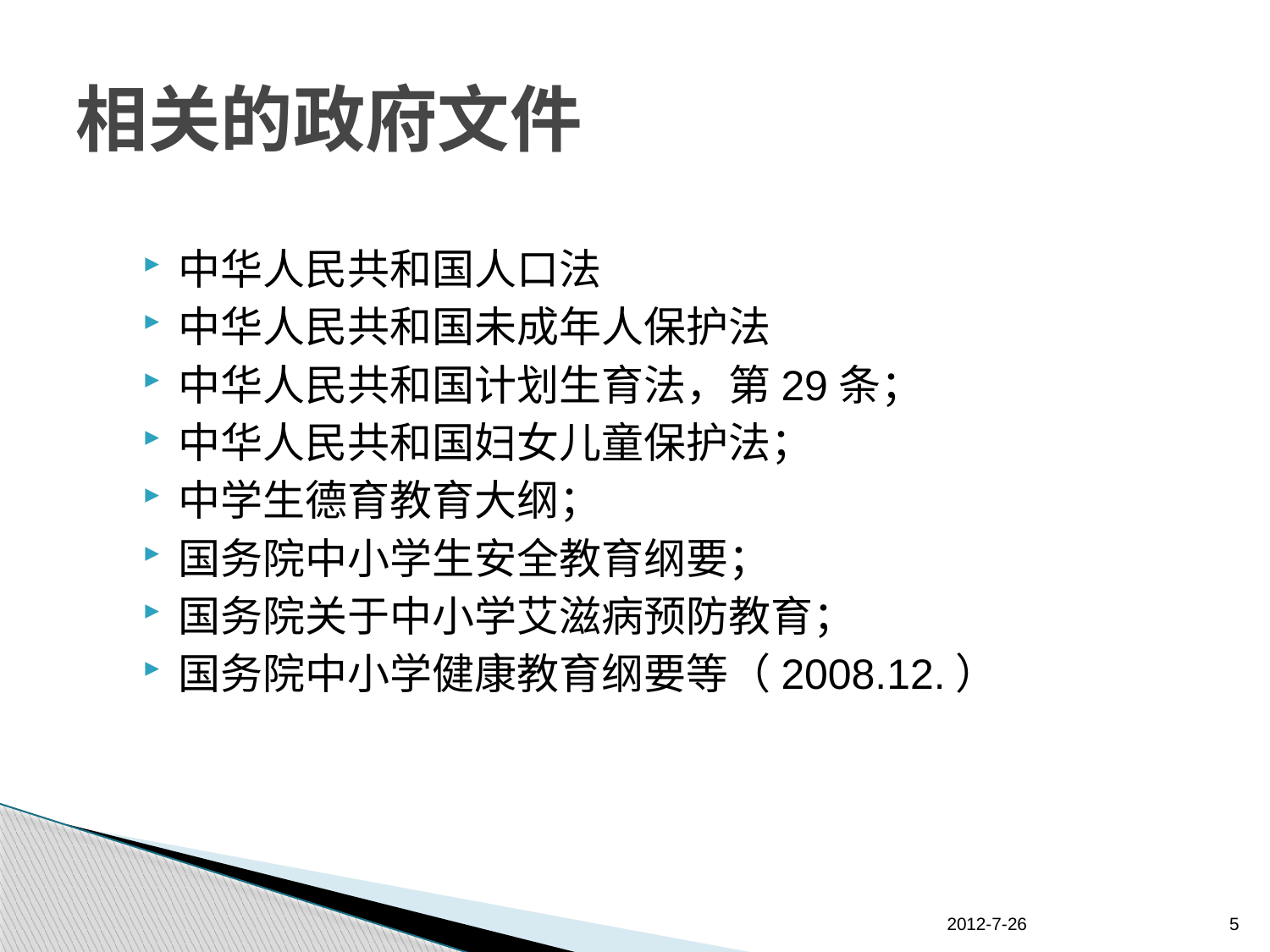

# 相关的政府文件
中华人民共和国人口法
中华人民共和国未成年人保护法
中华人民共和国计划生育法，第29条；
中华人民共和国妇女儿童保护法；
中学生德育教育大纲；
国务院中小学生安全教育纲要；
国务院关于中小学艾滋病预防教育；
国务院中小学健康教育纲要等（2008.12.）

2012-7-26
5